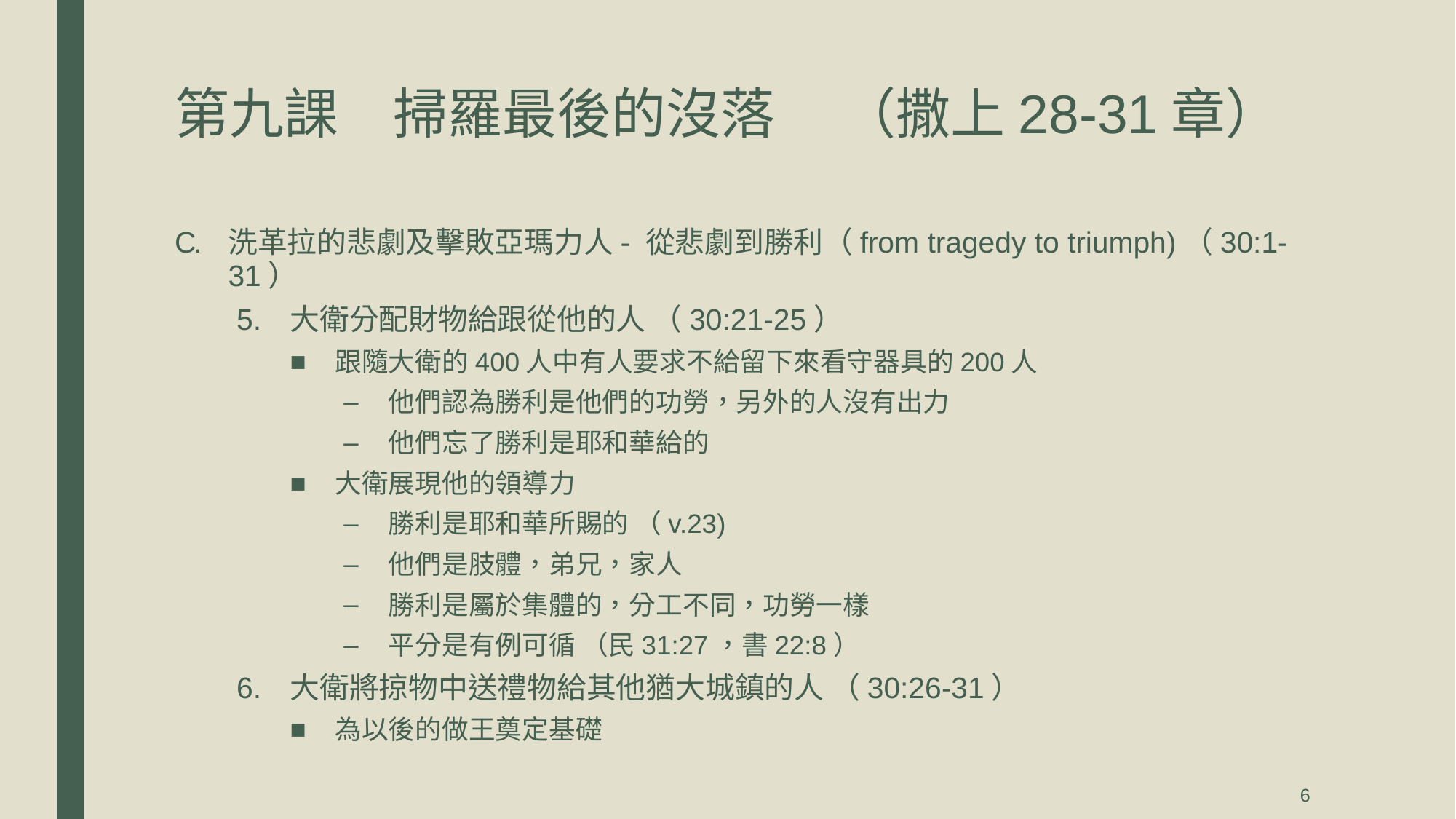

# 第九課	掃羅最後的沒落 	 （撒上28-31章）
洗革拉的悲劇及擊敗亞瑪力人- 從悲劇到勝利（from tragedy to triumph)（30:1-31）
大衛分配財物給跟從他的人 （30:21-25）
跟隨大衛的400人中有人要求不給留下來看守器具的200人
他們認為勝利是他們的功勞，另外的人沒有出力
他們忘了勝利是耶和華給的
大衛展現他的領導力
勝利是耶和華所賜的 （v.23)
他們是肢體，弟兄，家人
勝利是屬於集體的，分工不同，功勞一樣
平分是有例可循 （民31:27，書22:8）
大衛將掠物中送禮物給其他猶大城鎮的人 （30:26-31）
為以後的做王奠定基礎
6